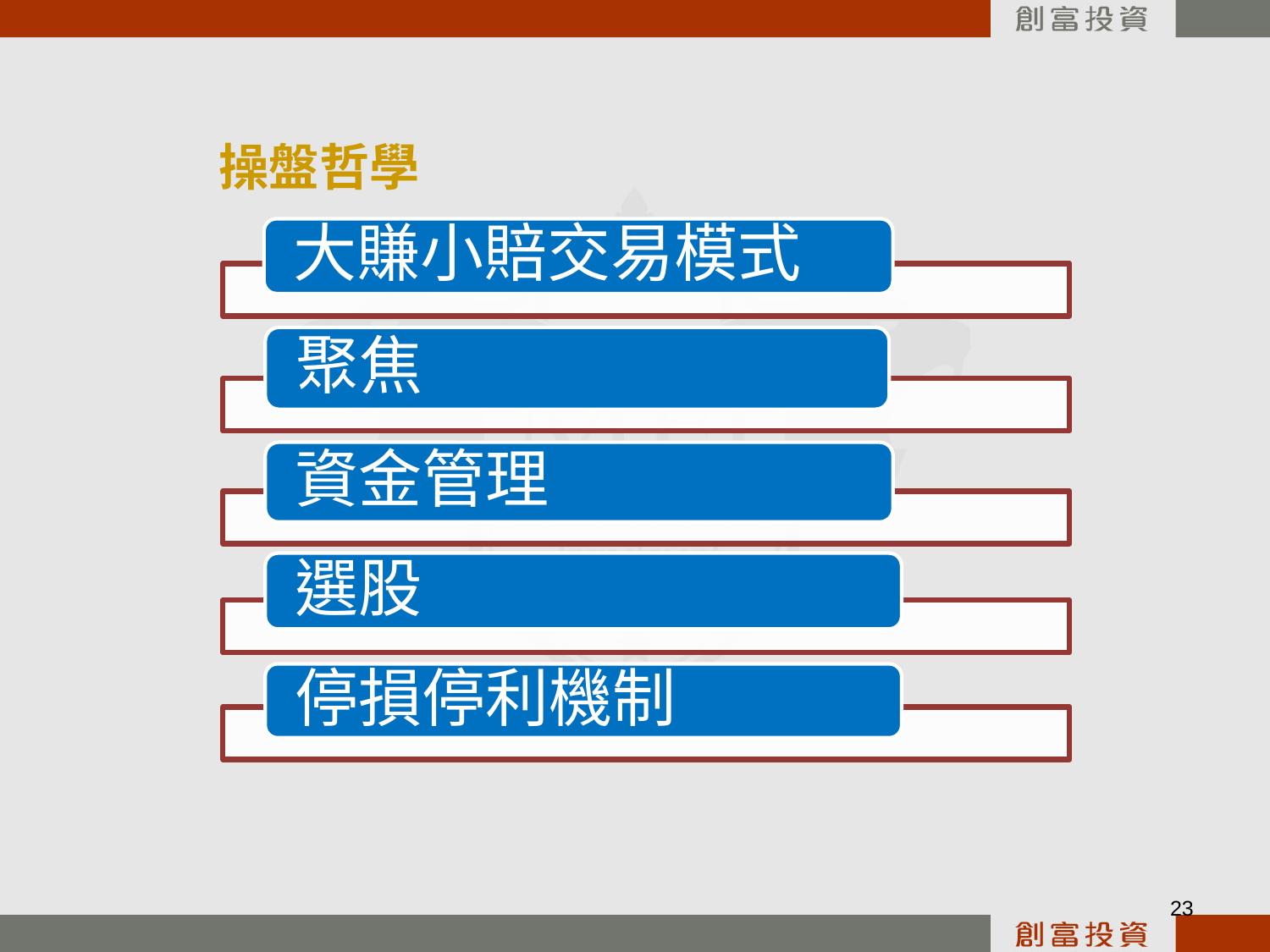

# 操盤哲學
大賺小賠交易模式
聚焦
資金管理
選股
停損停利機制
23